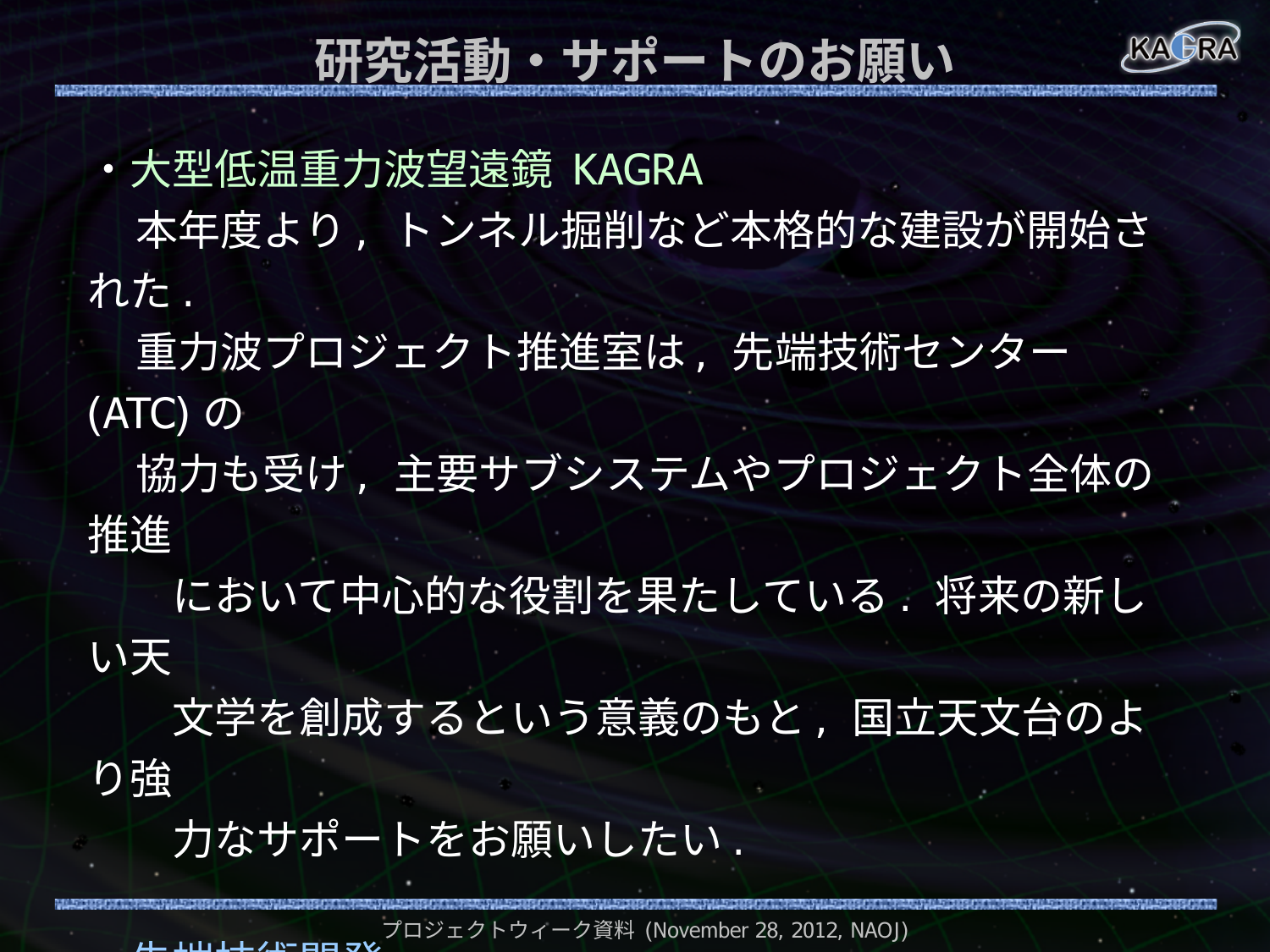

# 研究活動・サポートのお願い
・大型低温重力波望遠鏡 KAGRA
    本年度より, トンネル掘削など本格的な建設が開始された.
    重力波プロジェクト推進室は, 先端技術センター(ATC)の
    協力も受け, 主要サブシステムやプロジェクト全体の推進
　　において中心的な役割を果たしている. 将来の新しい天
　　文学を創成するという意義のもと, 国立天文台のより強
　　力なサポートをお願いしたい.

・先端技術開発
    DECIGOパスファインダーの開発, および科研費等による
    基礎開発研究によって成果の創出と人材の育成を継続し
    ている. サポートをお願いしたい.
プロジェクトウィーク資料 (November 28, 2012, NAOJ)